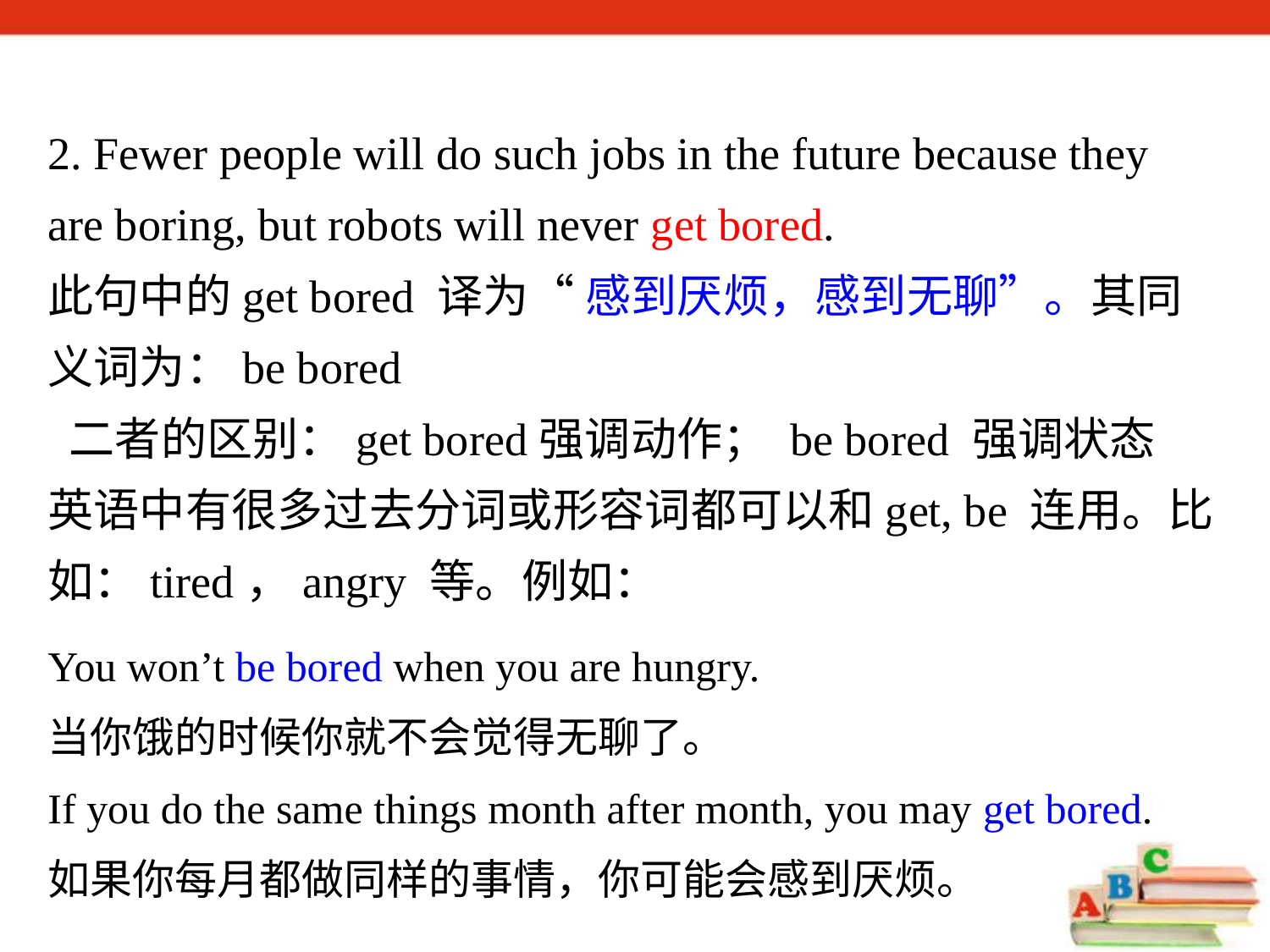

2. Fewer people will do such jobs in the future because they are boring, but robots will never get bored.
此句中的get bored 译为“ 感到厌烦，感到无聊”。其同义词为：be bored
 二者的区别：get bored强调动作； be bored 强调状态
英语中有很多过去分词或形容词都可以和get, be 连用。比如：tired，angry 等。例如：

You won’t be bored when you are hungry.
当你饿的时候你就不会觉得无聊了。
If you do the same things month after month, you may get bored.
如果你每月都做同样的事情，你可能会感到厌烦。